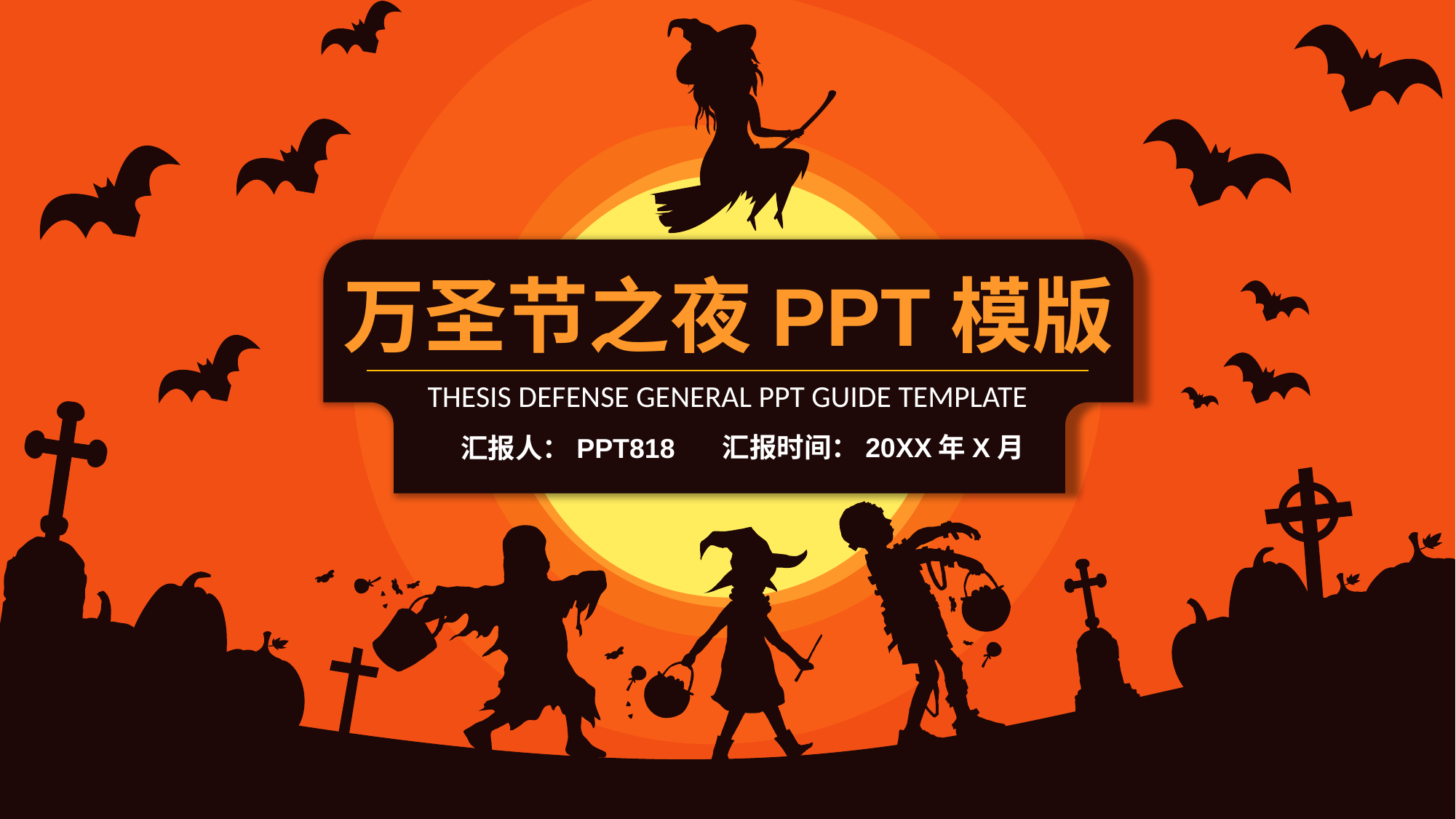

万圣节之夜PPT模版

THESIS DEFENSE GENERAL PPT GUIDE TEMPLATE

汇报时间：20XX年X月
汇报人：PPT818